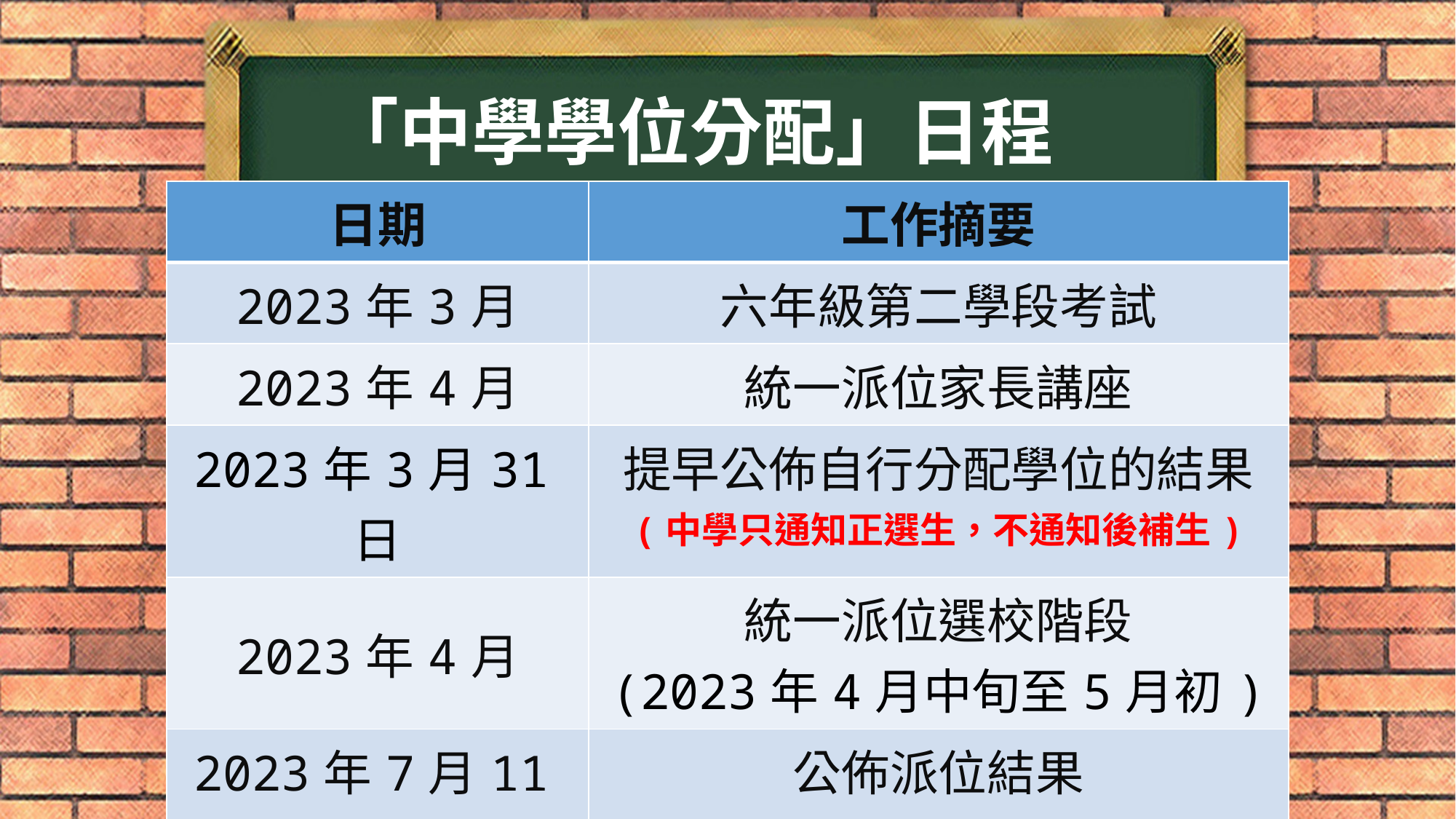

# 「中學學位分配」日程
| 日期 | 工作摘要 |
| --- | --- |
| 2023年3月 | 六年級第二學段考試 |
| 2023年4月 | 統一派位家長講座 |
| 2023年3月31日 | 提早公佈自行分配學位的結果 (中學只通知正選生，不通知後補生) |
| 2023年4月 | 統一派位選校階段 (2023年4月中旬至5月初) |
| 2023年7月11日 | 公佈派位結果 |